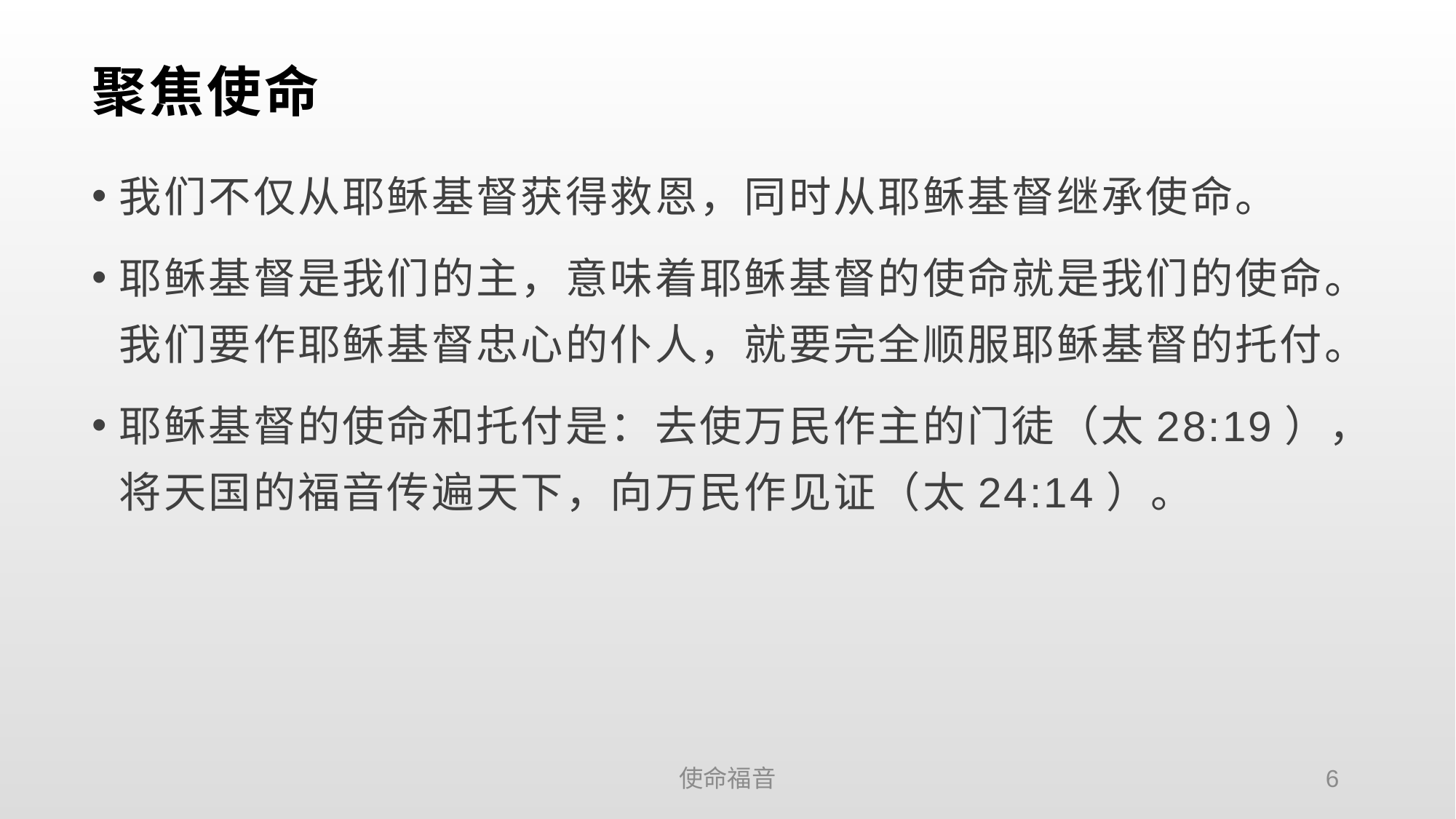

# 聚焦使命
我们不仅从耶稣基督获得救恩，同时从耶稣基督继承使命。
耶稣基督是我们的主，意味着耶稣基督的使命就是我们的使命。我们要作耶稣基督忠心的仆人，就要完全顺服耶稣基督的托付。
耶稣基督的使命和托付是：去使万民作主的门徒（太28:19），将天国的福音传遍天下，向万民作见证（太24:14）。
使命福音
6